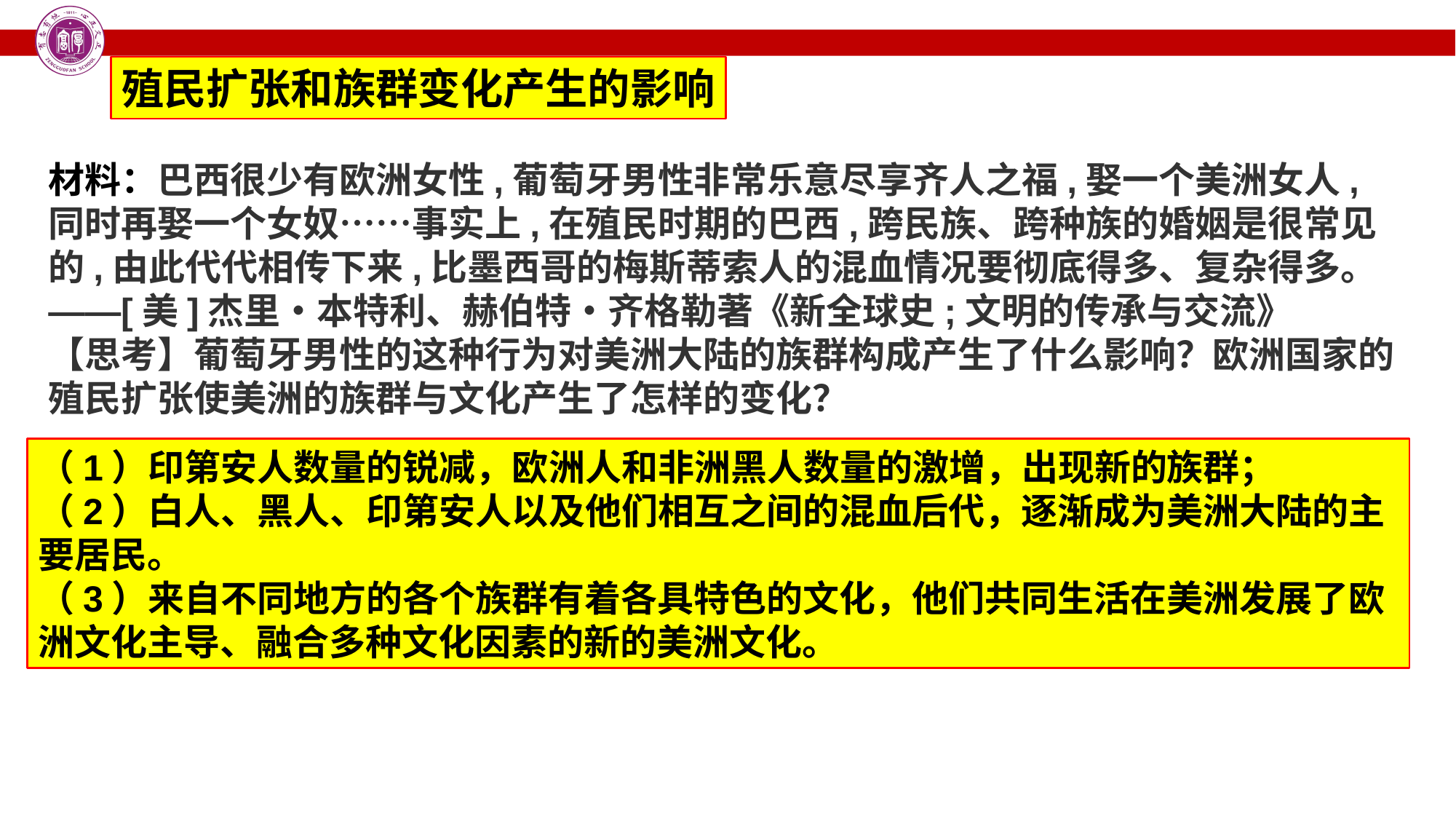

殖民扩张和族群变化产生的影响
材料：巴西很少有欧洲女性,葡萄牙男性非常乐意尽享齐人之福,娶一个美洲女人,同时再娶一个女奴……事实上,在殖民时期的巴西,跨民族、跨种族的婚姻是很常见的,由此代代相传下来,比墨西哥的梅斯蒂索人的混血情况要彻底得多、复杂得多。——[美]杰里•本特利、赫伯特•齐格勒著《新全球史;文明的传承与交流》【思考】葡萄牙男性的这种行为对美洲大陆的族群构成产生了什么影响？欧洲国家的殖民扩张使美洲的族群与文化产生了怎样的变化？
（1）印第安人数量的锐减，欧洲人和非洲黑人数量的激增，出现新的族群；
（2）白人、黑人、印第安人以及他们相互之间的混血后代，逐渐成为美洲大陆的主要居民。（3）来自不同地方的各个族群有着各具特色的文化，他们共同生活在美洲发展了欧洲文化主导、融合多种文化因素的新的美洲文化。